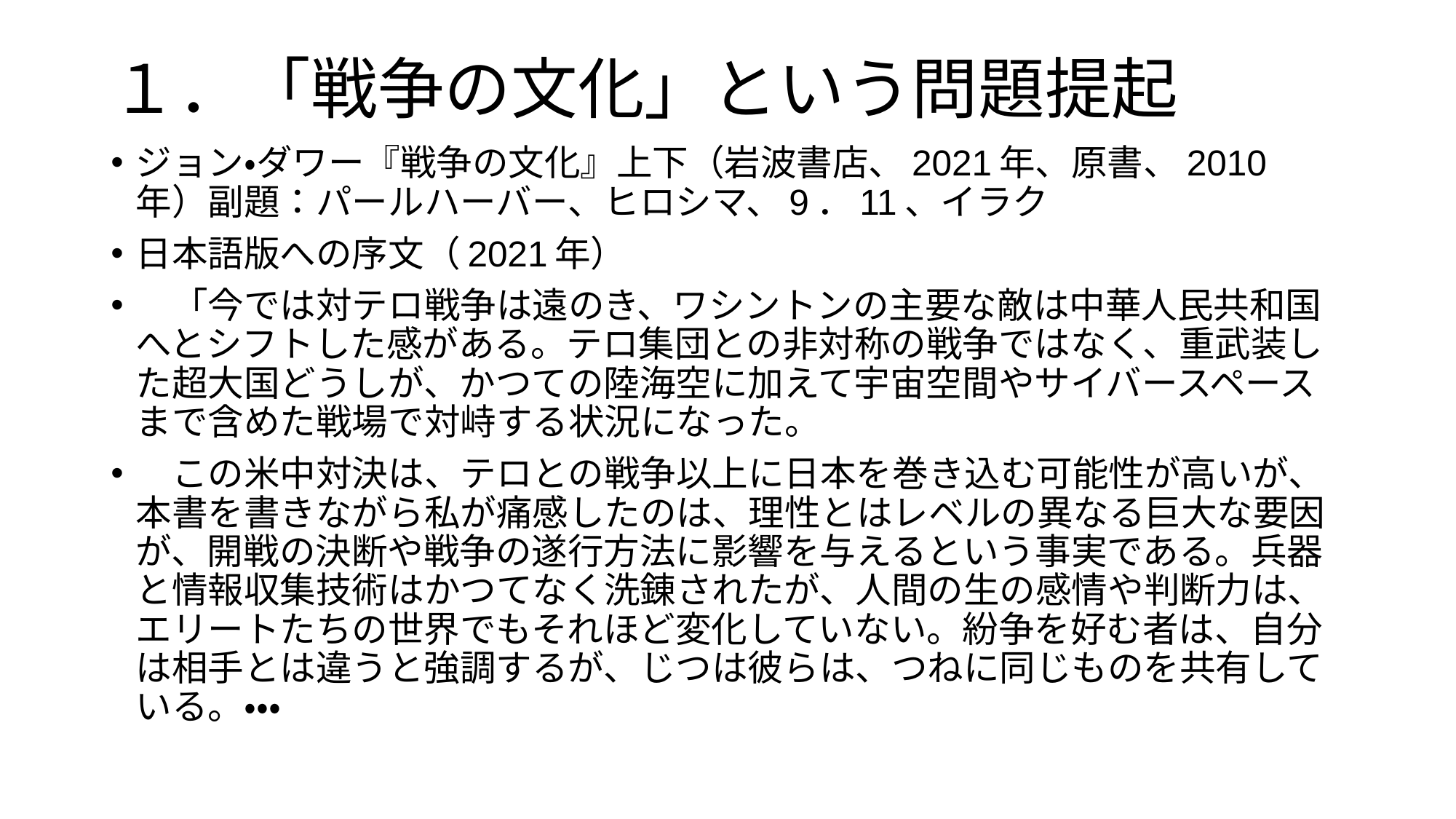

# １．「戦争の文化」という問題提起
ジョン・ダワー『戦争の文化』上下（岩波書店、2021年、原書、2010年）副題：パールハーバー、ヒロシマ、9．11、イラク
日本語版への序文（2021年）
　「今では対テロ戦争は遠のき、ワシントンの主要な敵は中華人民共和国へとシフトした感がある。テロ集団との非対称の戦争ではなく、重武装した超大国どうしが、かつての陸海空に加えて宇宙空間やサイバースペースまで含めた戦場で対峙する状況になった。
　この米中対決は、テロとの戦争以上に日本を巻き込む可能性が高いが、本書を書きながら私が痛感したのは、理性とはレベルの異なる巨大な要因が、開戦の決断や戦争の遂行方法に影響を与えるという事実である。兵器と情報収集技術はかつてなく洗錬されたが、人間の生の感情や判断力は、エリートたちの世界でもそれほど変化していない。紛争を好む者は、自分は相手とは違うと強調するが、じつは彼らは、つねに同じものを共有している。・・・